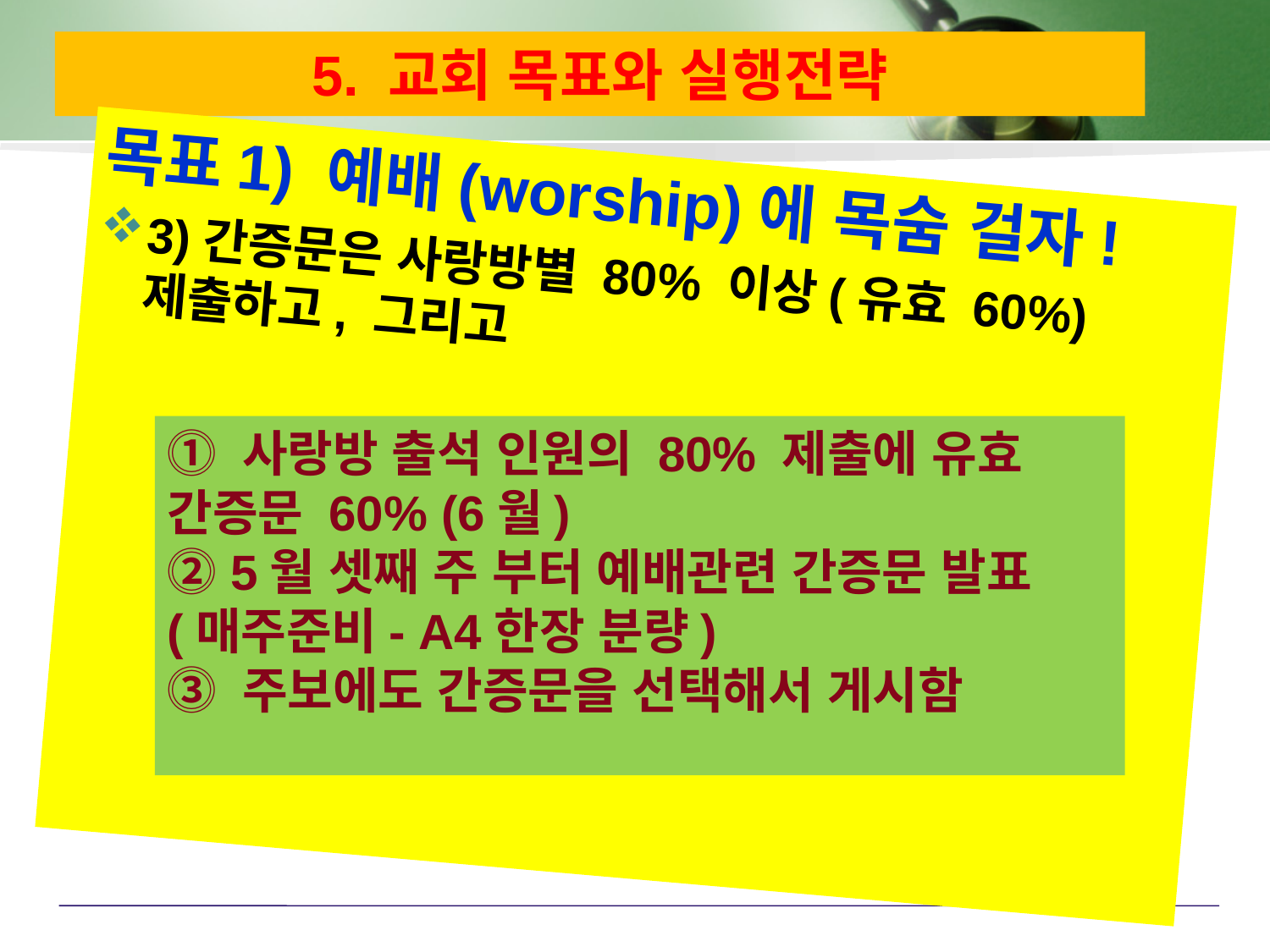

# 5. 교회 목표와 실행전략
목표1) 예배(worship)에 목숨 걸자!
3)간증문은 사랑방별 80% 이상(유효 60%) 제출하고, 그리고

⓵ 사랑방 출석 인원의 80% 제출에 유효 간증문 60% (6월)
⓶ 5월 셋째 주 부터 예배관련 간증문 발표 (매주준비- A4한장 분량)
⓷ 주보에도 간증문을 선택해서 게시함